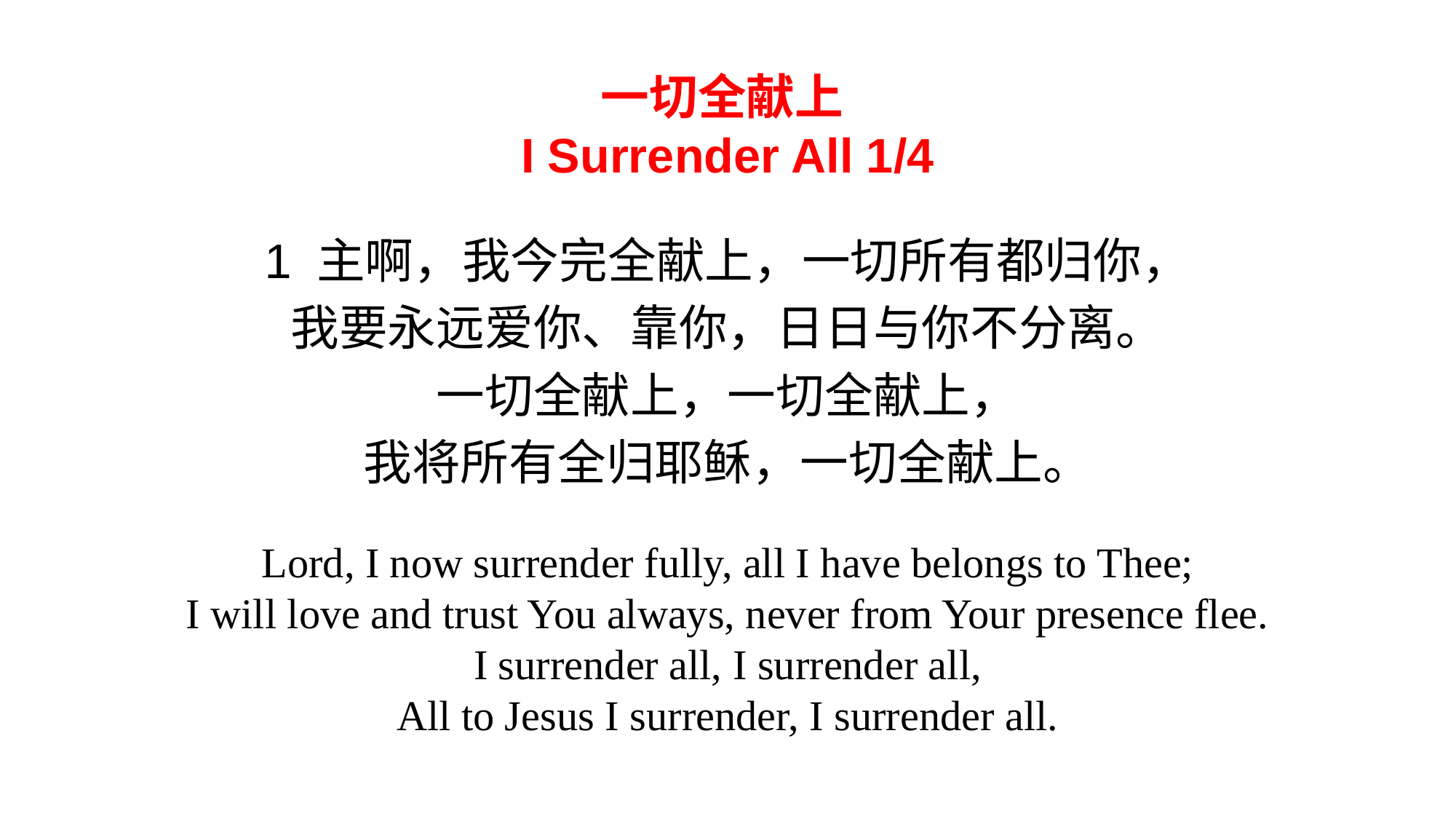

一切全献上
I Surrender All 1/4
1 主啊，我今完全献上，一切所有都归你，
我要永远爱你、靠你，日日与你不分离。
一切全献上，一切全献上，
我将所有全归耶稣，一切全献上。

Lord, I now surrender fully, all I have belongs to Thee;
I will love and trust You always, never from Your presence flee.
I surrender all, I surrender all,
All to Jesus I surrender, I surrender all.